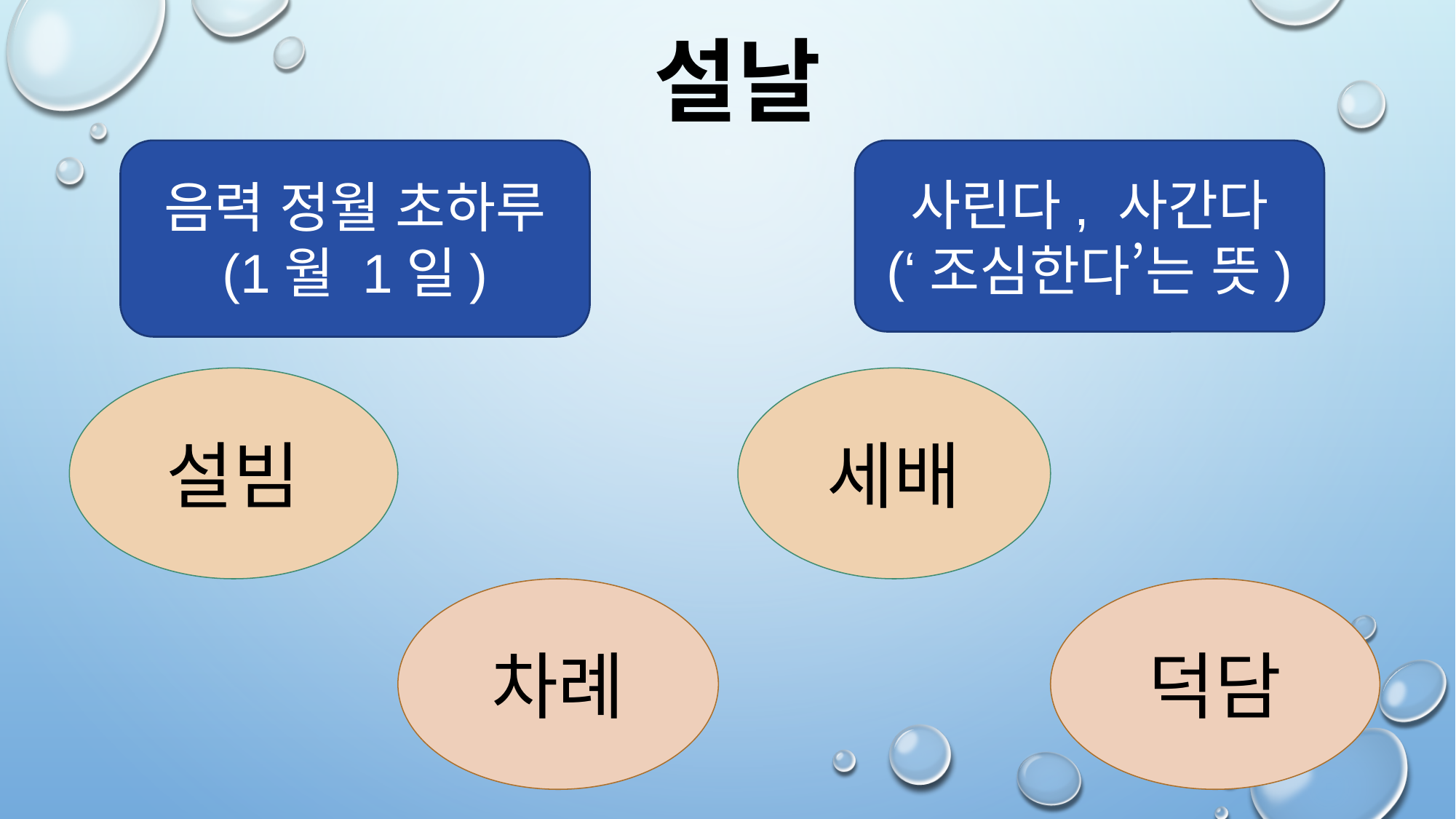

# 설날
음력 정월 초하루 (1월 1일)
사린다, 사간다 (‘조심한다’는 뜻)
설빔
세배
덕담
차례